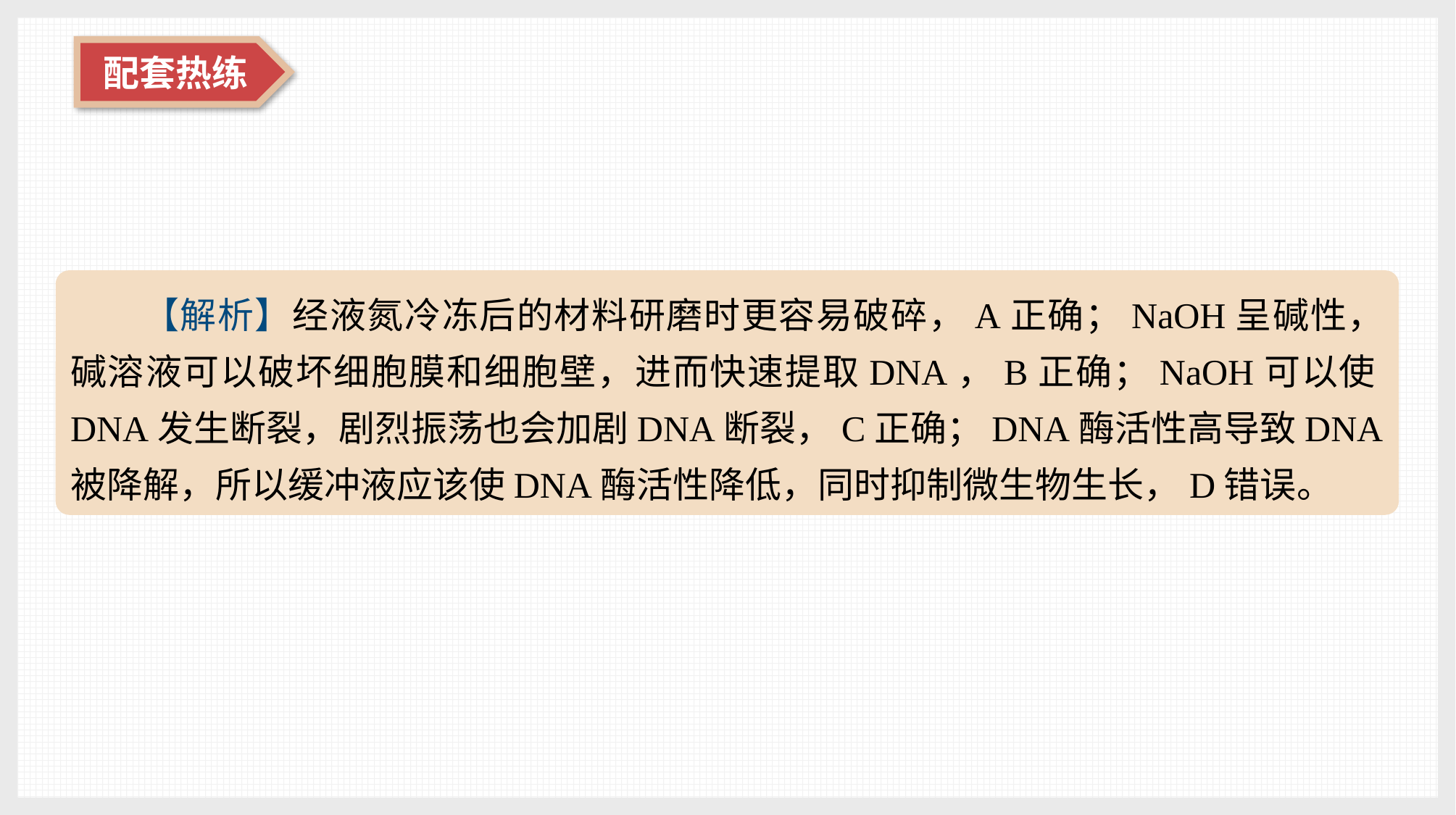

【解析】经液氮冷冻后的材料研磨时更容易破碎，A正确；NaOH呈碱性，碱溶液可以破坏细胞膜和细胞壁，进而快速提取DNA，B正确；NaOH可以使DNA发生断裂，剧烈振荡也会加剧DNA断裂，C正确；DNA酶活性高导致DNA被降解，所以缓冲液应该使DNA酶活性降低，同时抑制微生物生长，D错误。